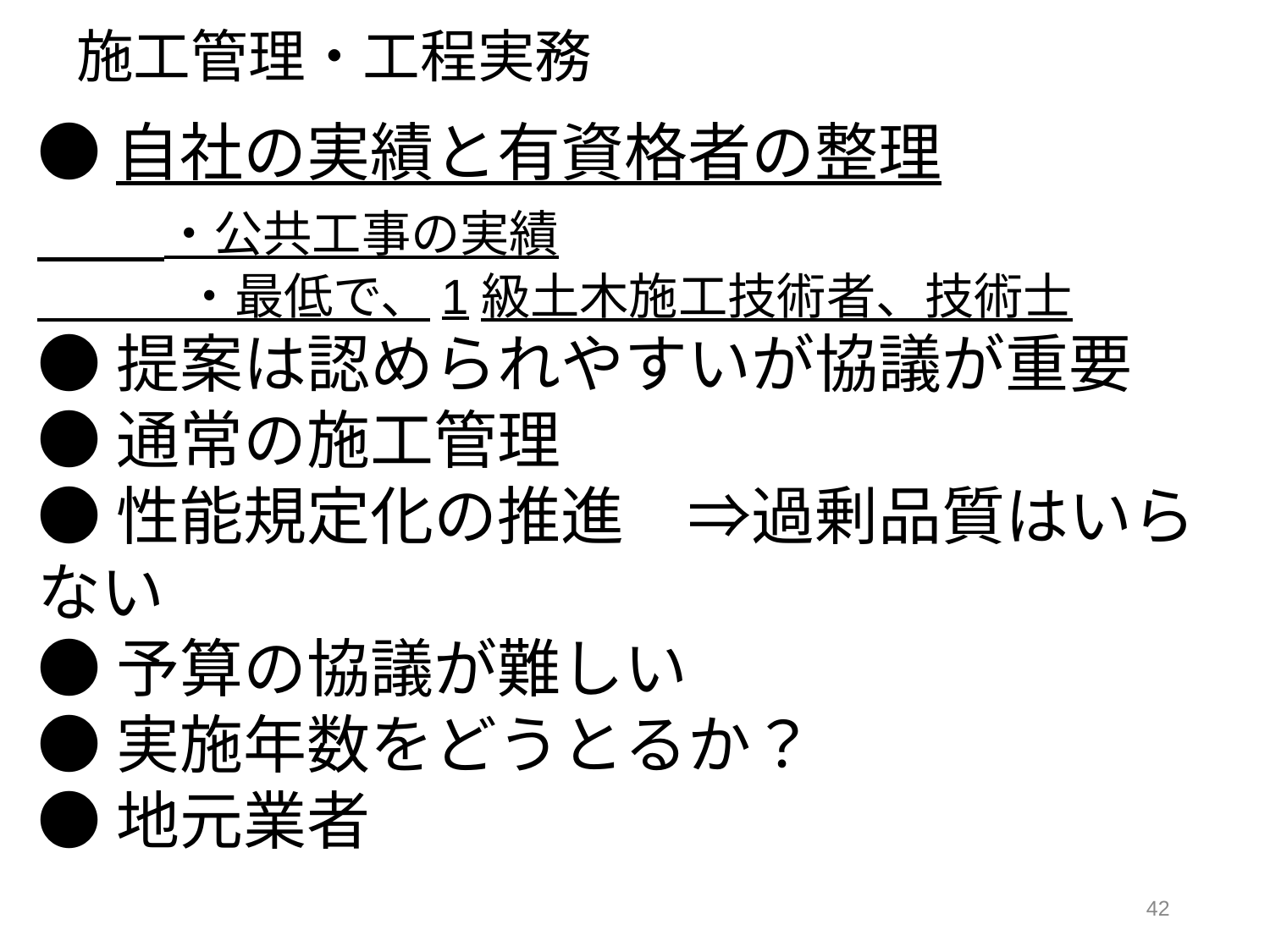

# 施工管理・工程実務
●自社の実績と有資格者の整理
　　・公共工事の実績
　　　・最低で、1級土木施工技術者、技術士
●提案は認められやすいが協議が重要
●通常の施工管理
●性能規定化の推進　⇒過剰品質はいらない
●予算の協議が難しい
●実施年数をどうとるか？
●地元業者
42